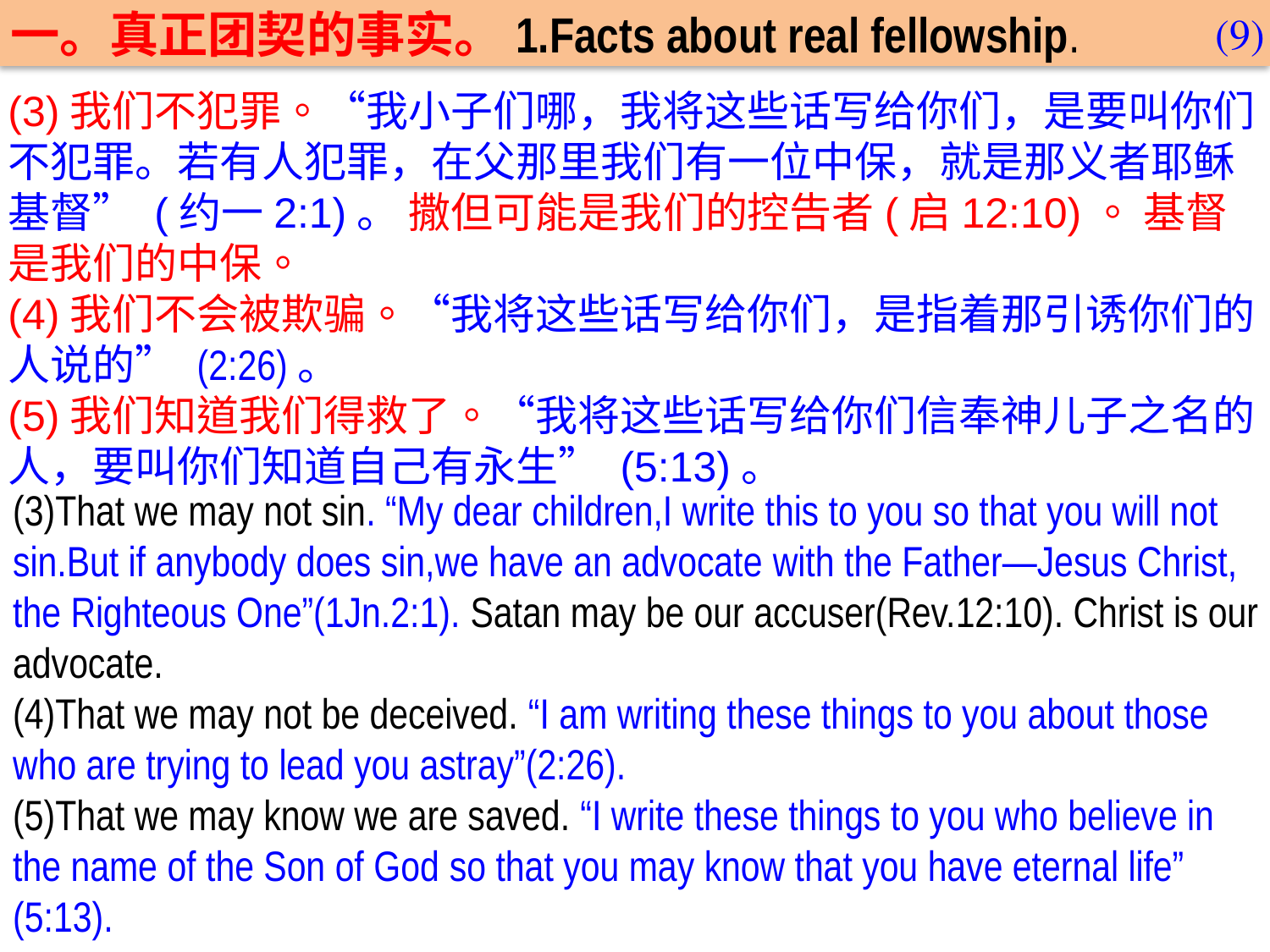

一。真正团契的事实。1.Facts about real fellowship.

(9)
(3)我们不犯罪。“我小子们哪，我将这些话写给你们，是要叫你们不犯罪。若有人犯罪，在父那里我们有一位中保，就是那义者耶稣基督” (约一2:1)。 撒但可能是我们的控告者(启12:10)。 基督是我们的中保。
(4)我们不会被欺骗。“我将这些话写给你们，是指着那引诱你们的人说的” (2:26)。
(5)我们知道我们得救了。“我将这些话写给你们信奉神儿子之名的人，要叫你们知道自己有永生” (5:13)。
(3)That we may not sin. “My dear children,I write this to you so that you will not sin.But if anybody does sin,we have an advocate with the Father—Jesus Christ, the Righteous One”(1Jn.2:1). Satan may be our accuser(Rev.12:10). Christ is our advocate.
(4)That we may not be deceived. “I am writing these things to you about those who are trying to lead you astray”(2:26).
(5)That we may know we are saved. “I write these things to you who believe in the name of the Son of God so that you may know that you have eternal life”
(5:13).